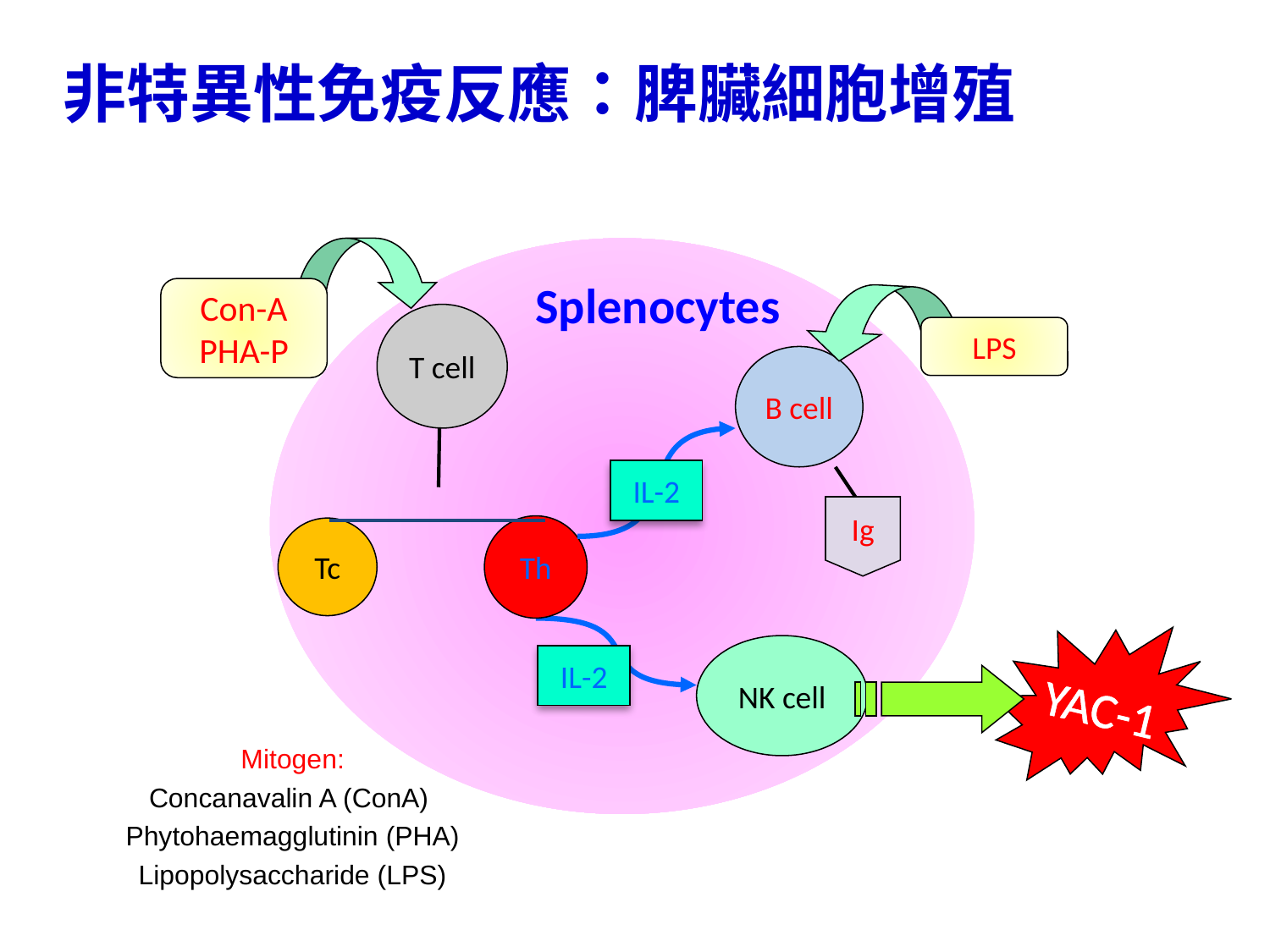

非特異性免疫反應：脾臟細胞增殖

Splenocytes
Con-A
PHA-P

T cell
LPS
B cell
IL-2
Ig
Th
Tc
YAC-1
NK cell
IL-2

# Mitogen: Concanavalin A (ConA) Phytohaemagglutinin (PHA) Lipopolysaccharide (LPS)